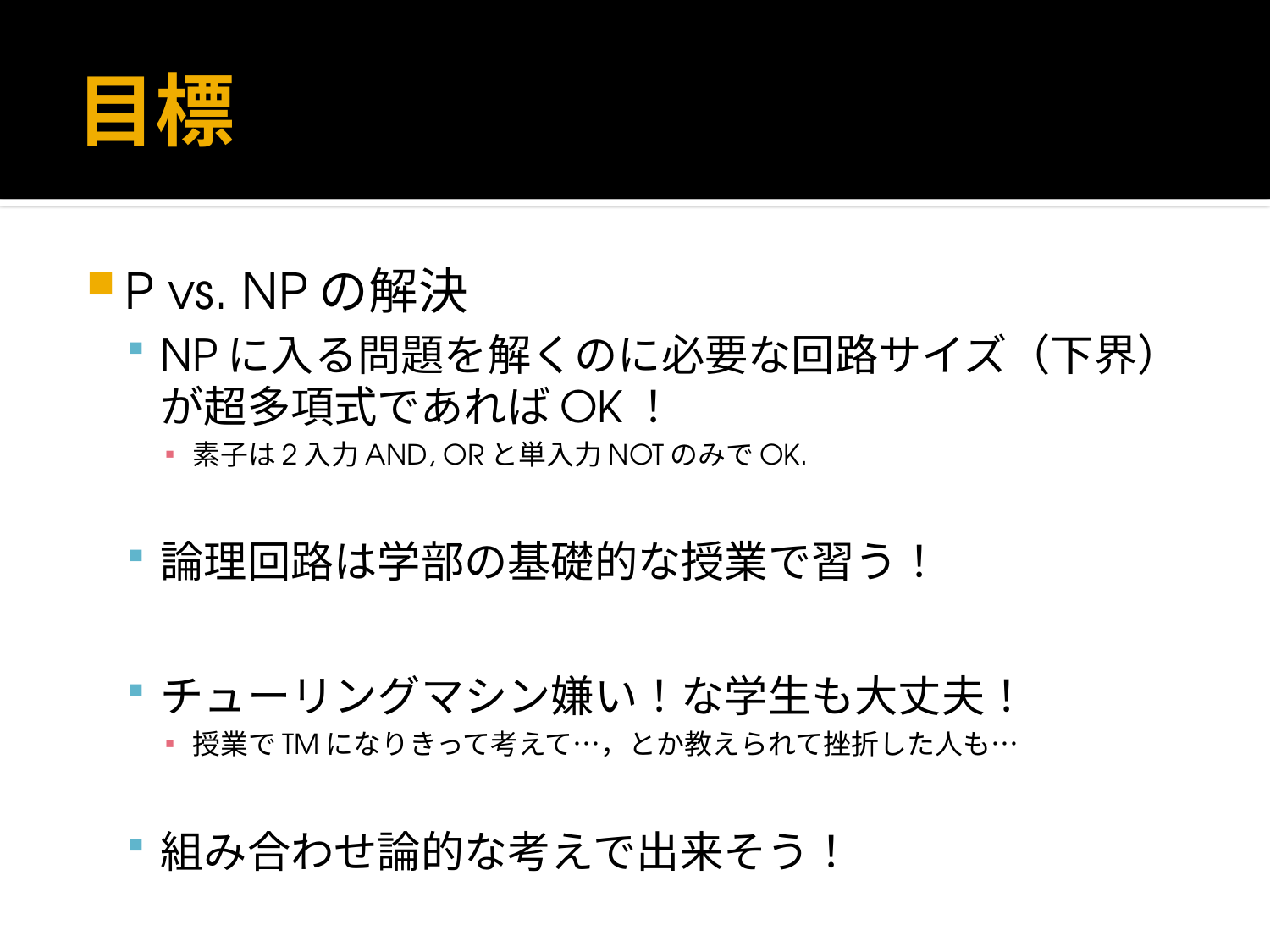

# 目標
P vs. NPの解決
NPに入る問題を解くのに必要な回路サイズ（下界）が超多項式であればOK！
素子は2入力AND, ORと単入力NOTのみでOK.

論理回路は学部の基礎的な授業で習う！

チューリングマシン嫌い！な学生も大丈夫！
授業でTMになりきって考えて…，とか教えられて挫折した人も…

組み合わせ論的な考えで出来そう！